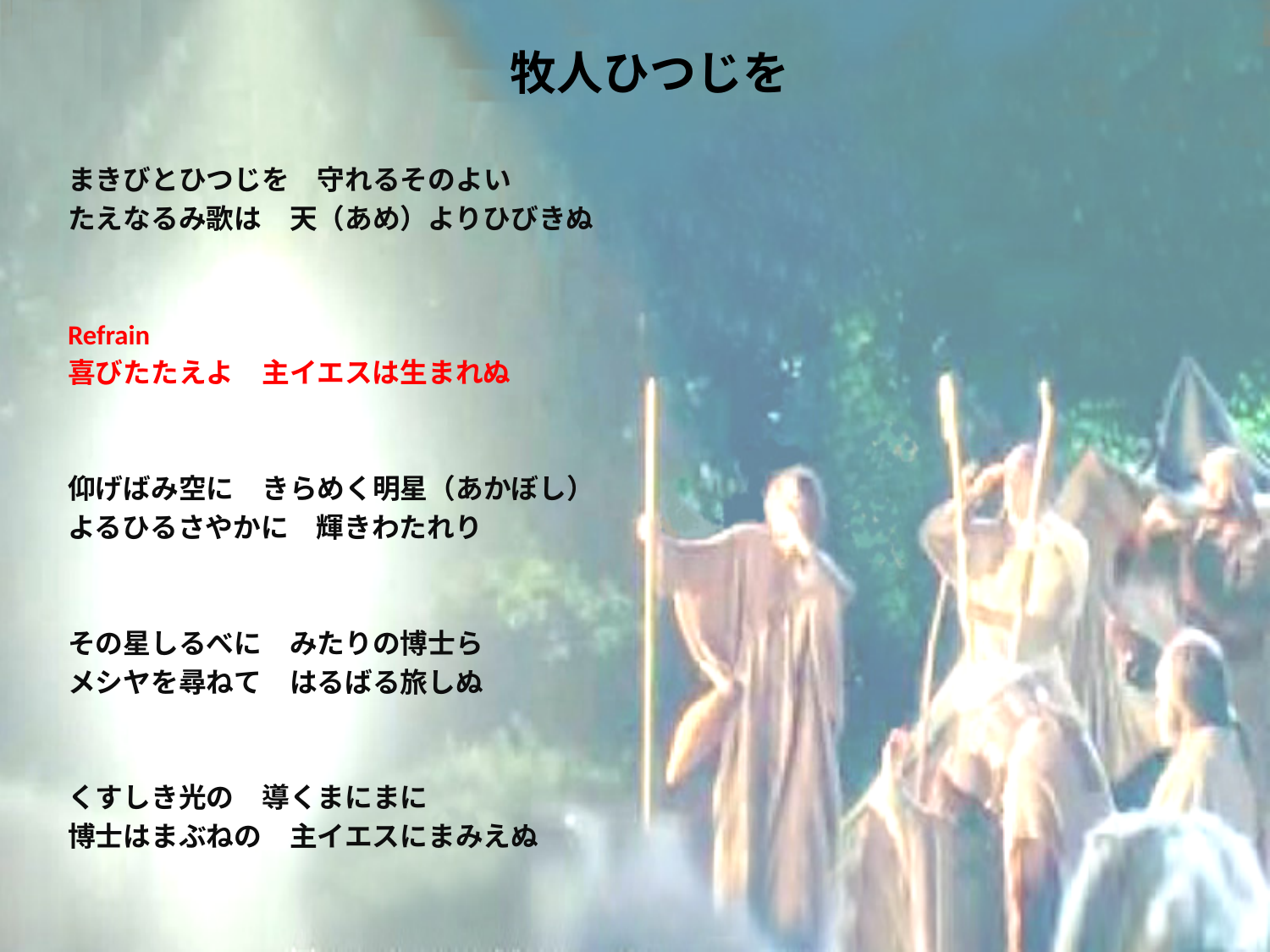

# 牧人ひつじを
まきびとひつじを　守れるそのよい
たえなるみ歌は　天（あめ）よりひびきぬ

Refrain
喜びたたえよ　主イエスは生まれぬ

仰げばみ空に　きらめく明星（あかぼし）
よるひるさやかに　輝きわたれり

その星しるべに　みたりの博士ら
メシヤを尋ねて　はるばる旅しぬ

くすしき光の　導くまにまに
博士はまぶねの　主イエスにまみえぬ